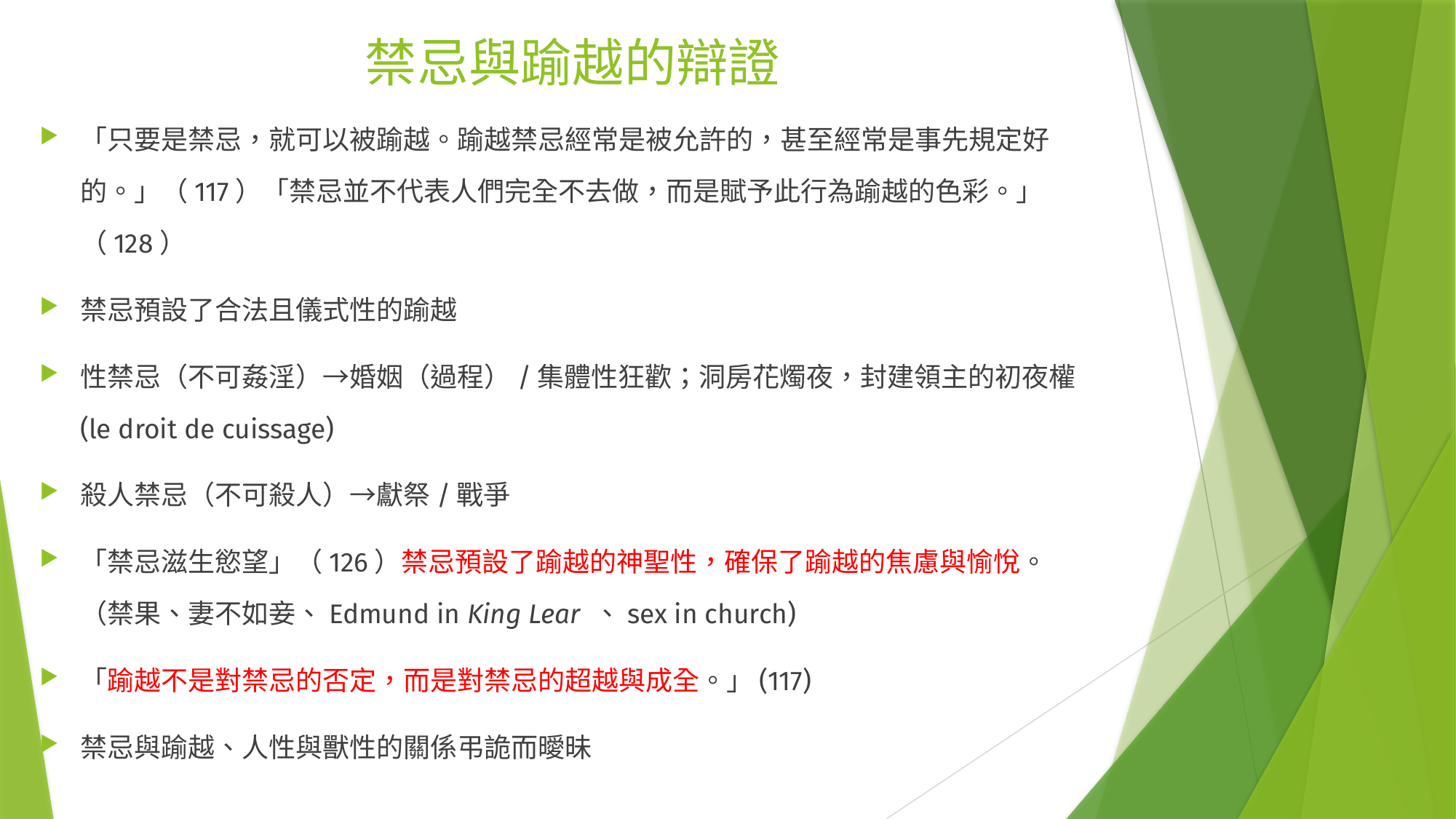

# 禁忌與踰越的辯證
「只要是禁忌，就可以被踰越。踰越禁忌經常是被允許的，甚至經常是事先規定好的。」（117）「禁忌並不代表人們完全不去做，而是賦予此行為踰越的色彩。」（128）
禁忌預設了合法且儀式性的踰越
性禁忌（不可姦淫）→婚姻（過程）/集體性狂歡；洞房花燭夜，封建領主的初夜權(le droit de cuissage)
殺人禁忌（不可殺人）→獻祭/戰爭
「禁忌滋生慾望」（126）禁忌預設了踰越的神聖性，確保了踰越的焦慮與愉悅。（禁果、妻不如妾、Edmund in King Lear 、sex in church)
「踰越不是對禁忌的否定，而是對禁忌的超越與成全。」(117)
禁忌與踰越、人性與獸性的關係弔詭而曖昧